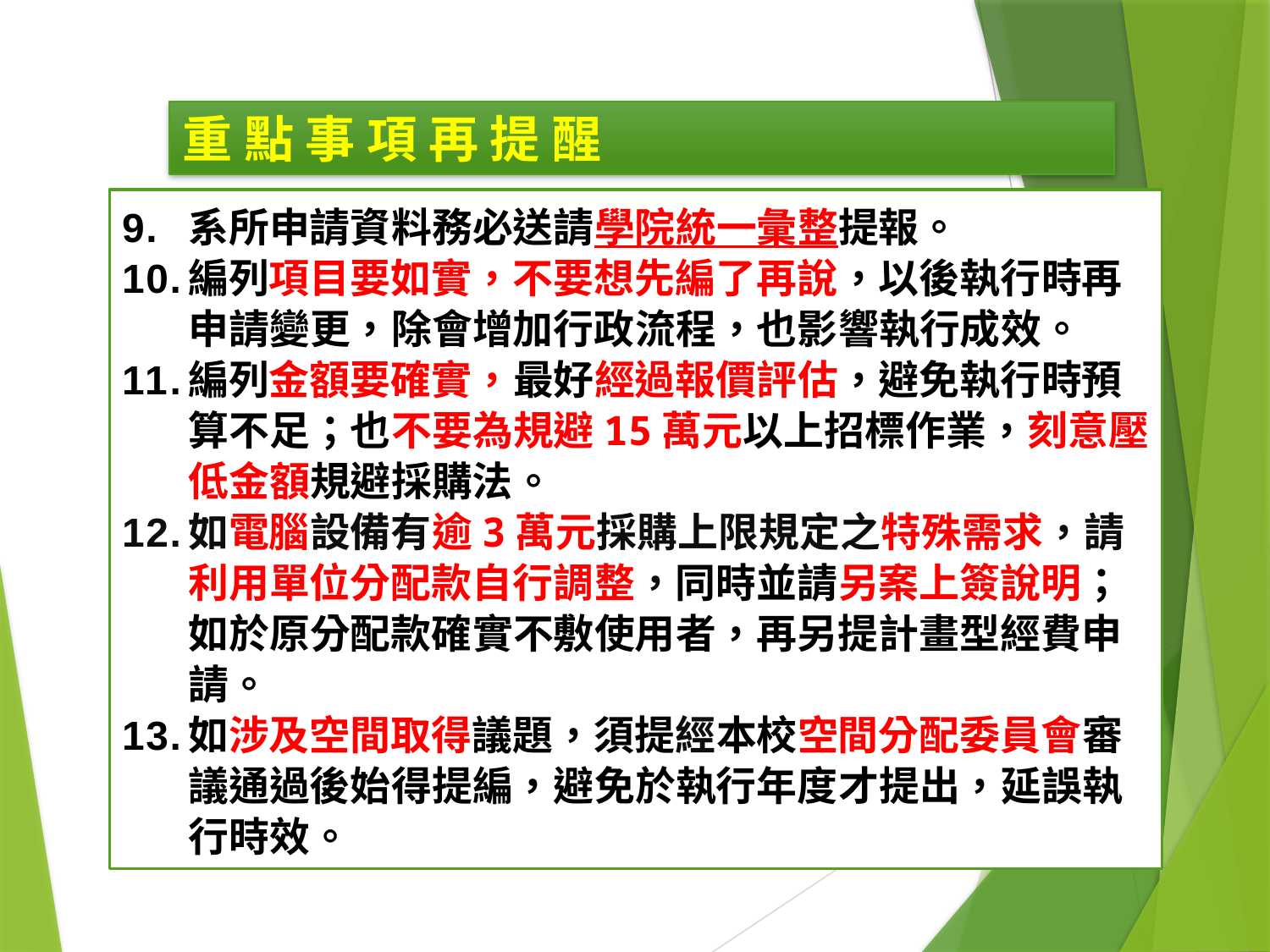

# 重 點 事 項 再 提 醒
系所申請資料務必送請學院統一彙整提報。
編列項目要如實，不要想先編了再說，以後執行時再申請變更，除會增加行政流程，也影響執行成效。
編列金額要確實，最好經過報價評估，避免執行時預算不足；也不要為規避15萬元以上招標作業，刻意壓低金額規避採購法。
如電腦設備有逾3萬元採購上限規定之特殊需求，請利用單位分配款自行調整，同時並請另案上簽說明；如於原分配款確實不敷使用者，再另提計畫型經費申請。
如涉及空間取得議題，須提經本校空間分配委員會審議通過後始得提編，避免於執行年度才提出，延誤執行時效。